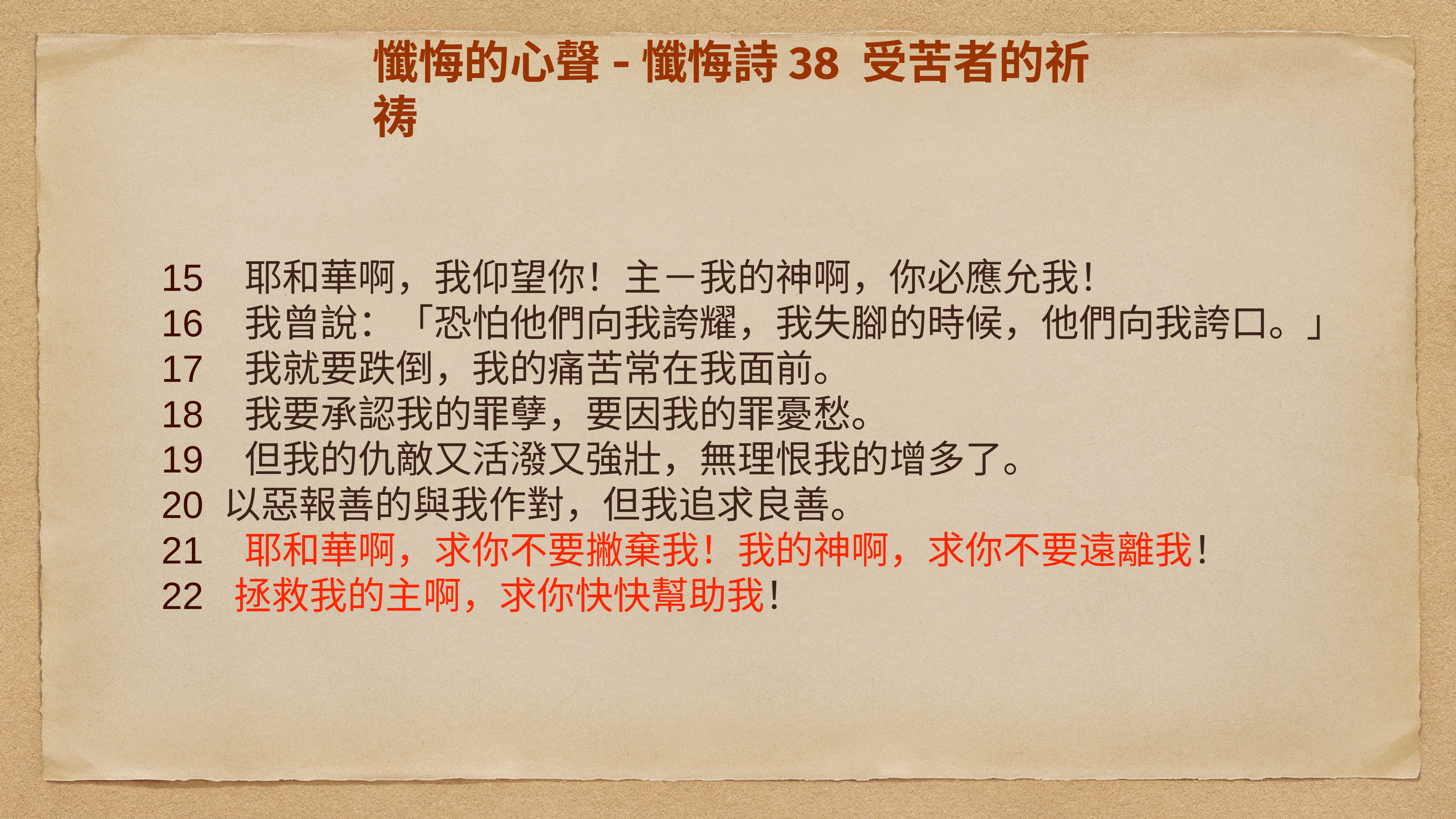

# 懺悔的心聲-懺悔詩38 受苦者的祈祷
15   耶和華啊，我仰望你！主－我的神啊，你必應允我！
16   我曾說：「恐怕他們向我誇耀，我失腳的時候，他們向我誇口。」
17   我就要跌倒，我的痛苦常在我面前。
18   我要承認我的罪孽，要因我的罪憂愁。
19   但我的仇敵又活潑又強壯，無理恨我的增多了。
20 以惡報善的與我作對，但我追求良善。
21   耶和華啊，求你不要撇棄我！我的神啊，求你不要遠離我！
22  拯救我的主啊，求你快快幫助我！